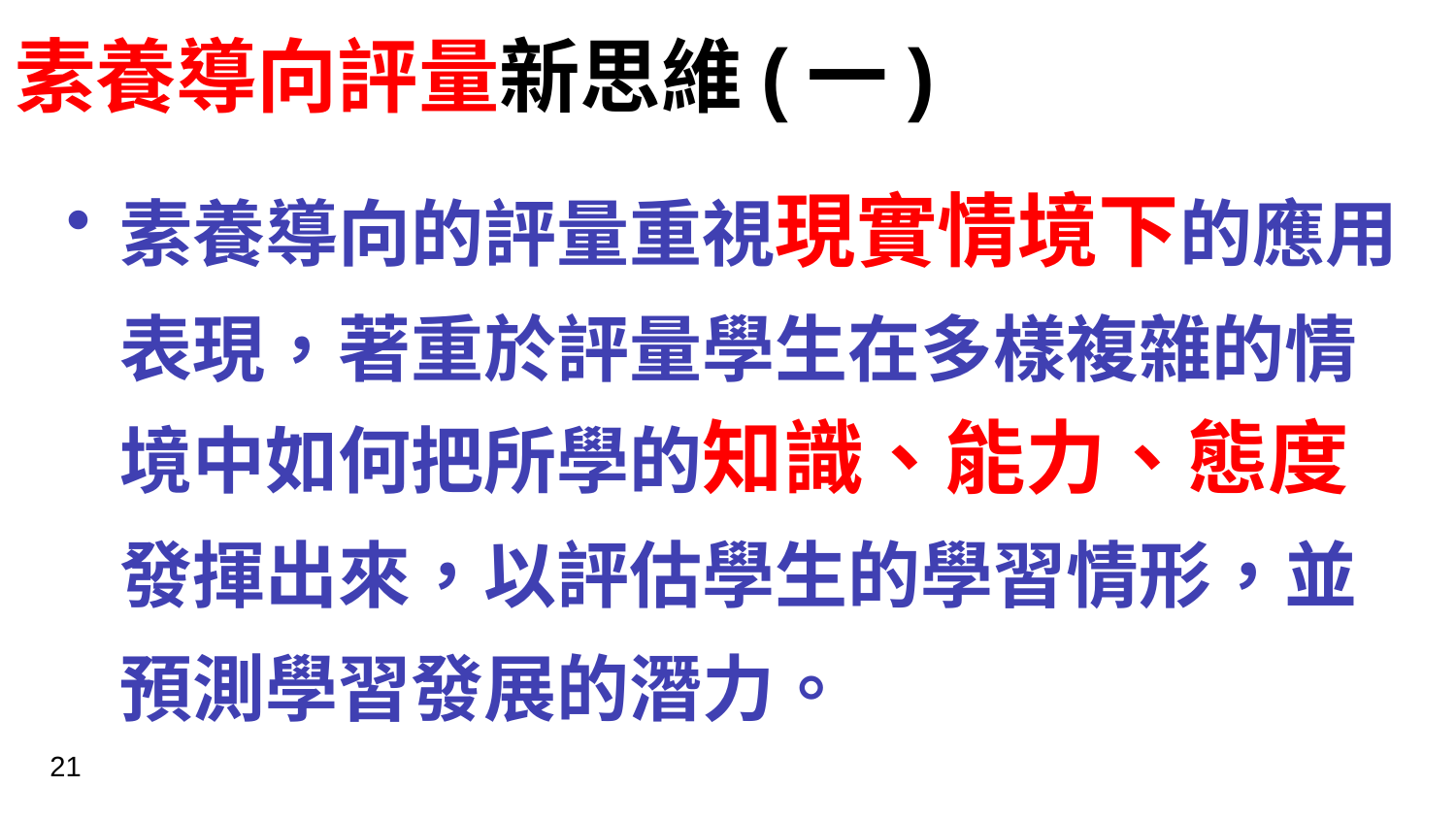

# 素養導向評量新思維(一)

素養導向的評量重視現實情境下的應用表現，著重於評量學生在多樣複雜的情境中如何把所學的知識、能力、態度發揮出來，以評估學生的學習情形，並預測學習發展的潛力。
21